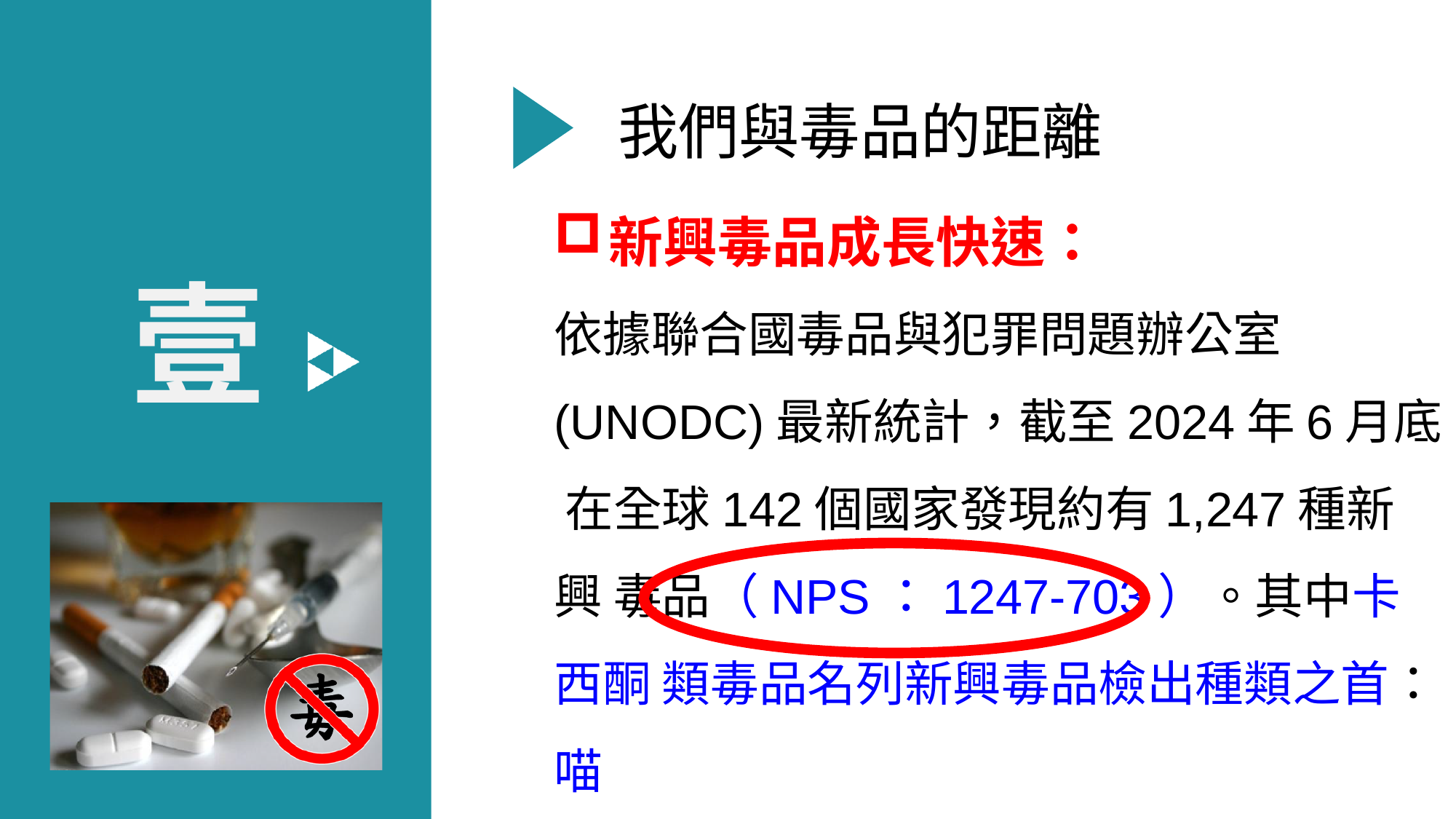

# 我們與毒品的距離
新興毒品成長快速：
依據聯合國毒品與犯罪問題辦公室 (UNODC)最新統計，截至2024年6月底， 在全球142個國家發現約有1,247種新興 毒品（NPS：1247-703）。其中卡西酮 類毒品名列新興毒品檢出種類之首：喵
喵、浴鹽、PMMA，造成很大致死率！
壹